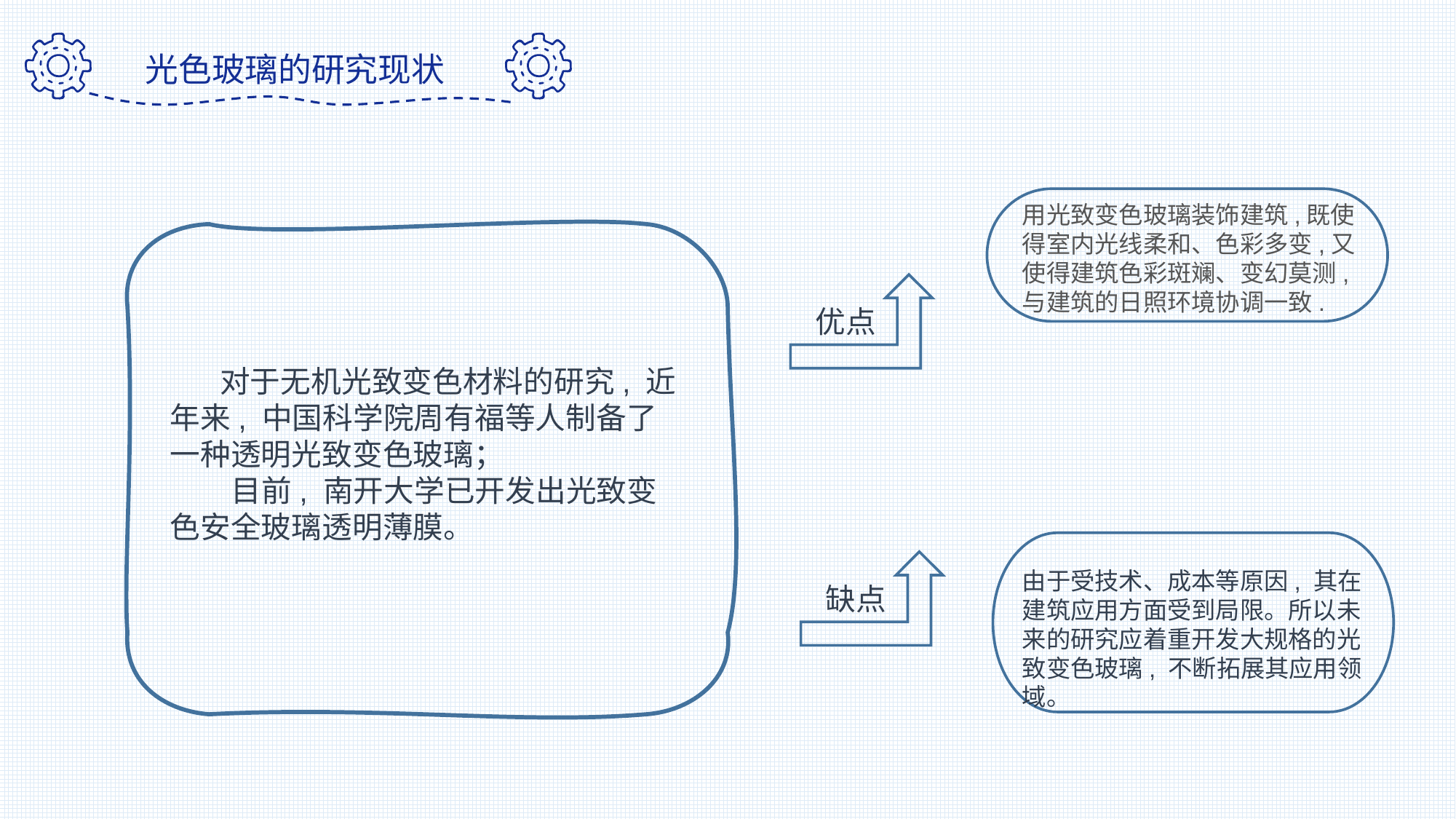

光色玻璃的研究现状

用光致变色玻璃装饰建筑,既使得室内光线柔和、色彩多变,又使得建筑色彩斑斓、变幻莫测,与建筑的日照环境协调一致.

优点
       对于无机光致变色材料的研究, 近年来, 中国科学院周有福等人制备了一种透明光致变色玻璃；
        目前, 南开大学已开发出光致变色安全玻璃透明薄膜。

由于受技术、成本等原因, 其在建筑应用方面受到局限。所以未来的研究应着重开发大规格的光致变色玻璃, 不断拓展其应用领域。
缺点